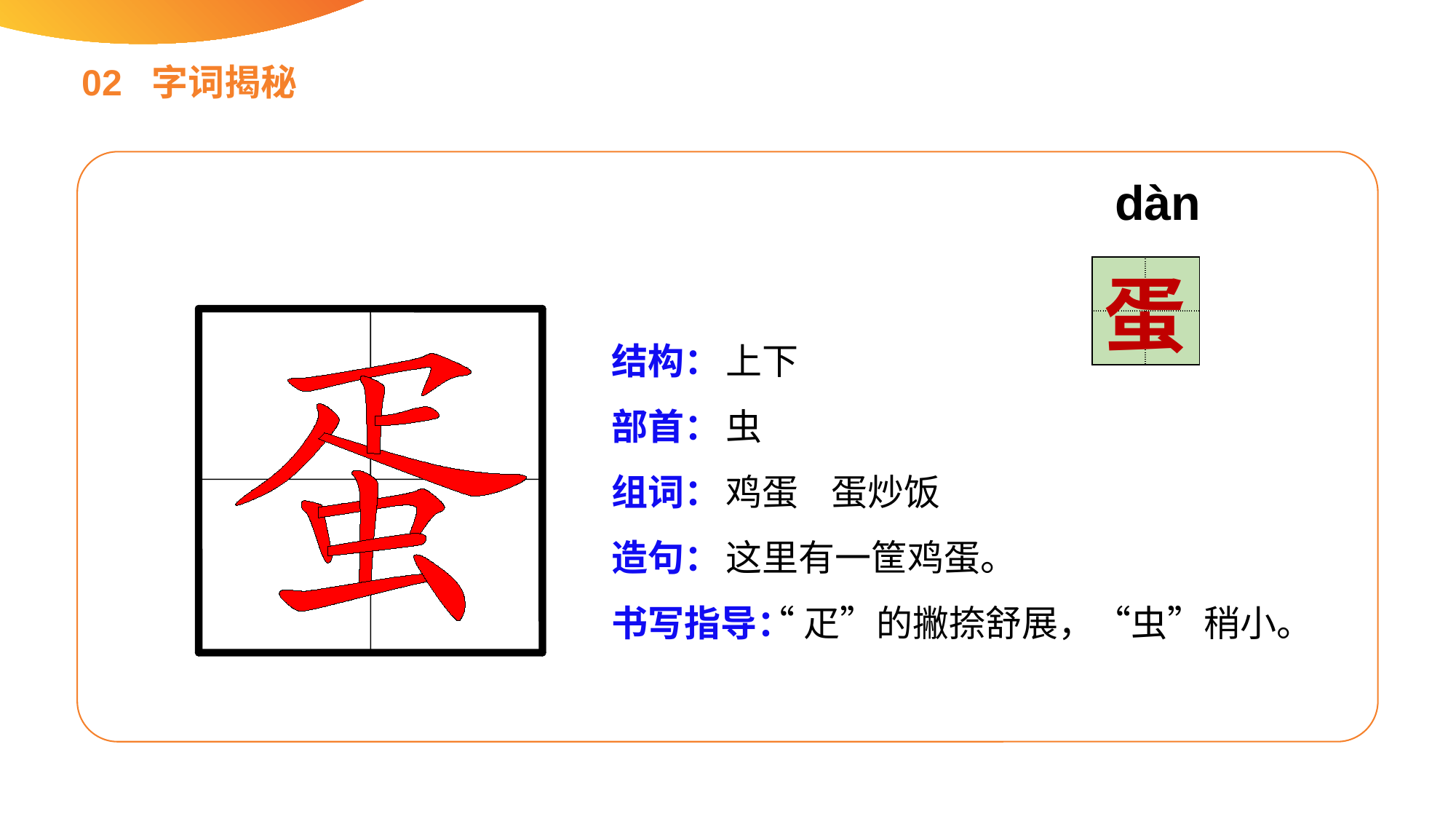

02  字词揭秘
dàn
|  |  |
| --- | --- |
|  |  |
蛋

结构：
部首：
组词：
造句：
书写指导：

上下
虫
鸡蛋    蛋炒饭
这里有一筐鸡蛋。
    “疋”的撇捺舒展，“虫”稍小。